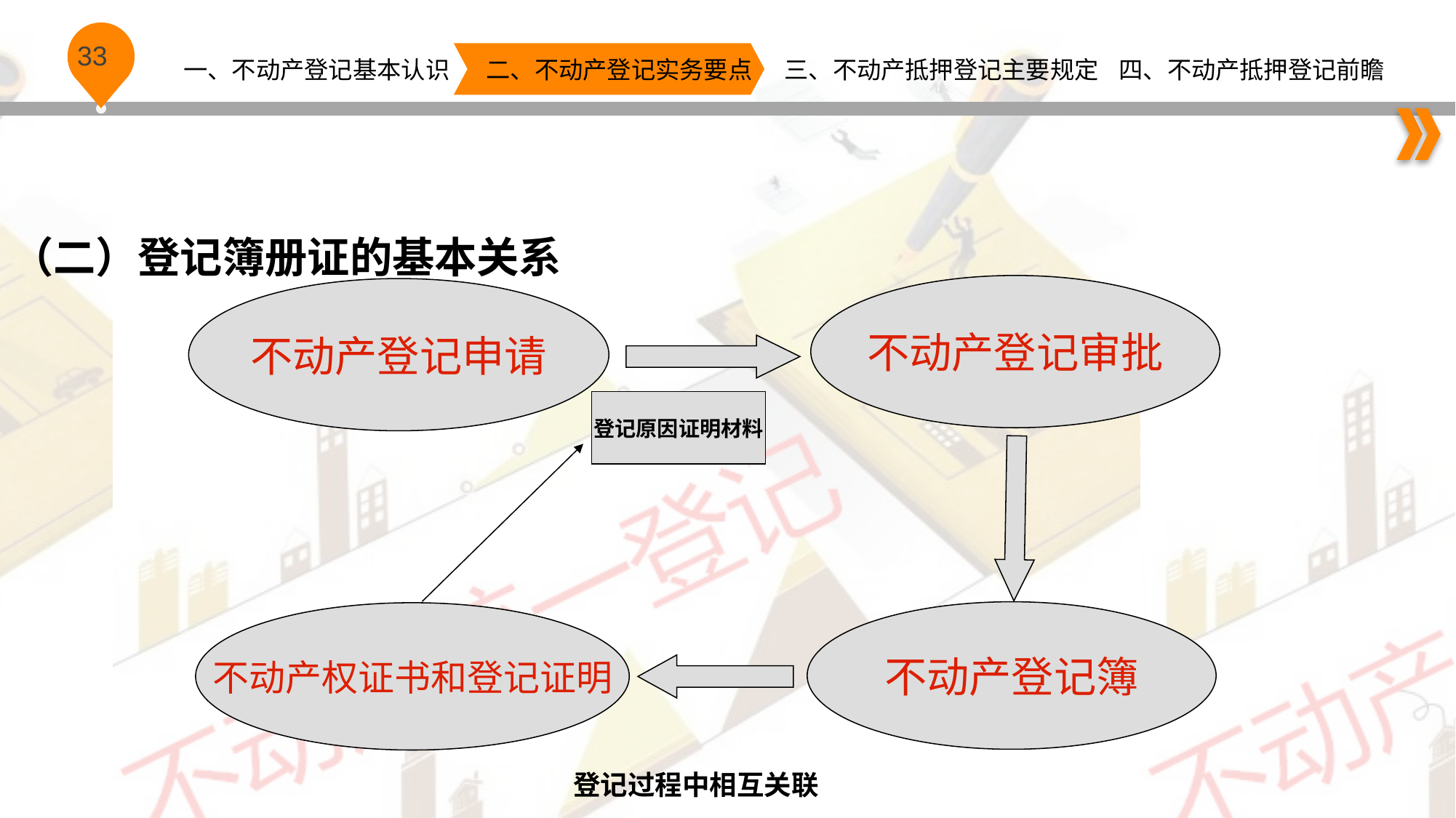

（二）登记簿册证的基本关系

不动产登记审批
不动产登记申请

登记原因证明材料

不动产登记簿
不动产权证书和登记证明

登记过程中相互关联